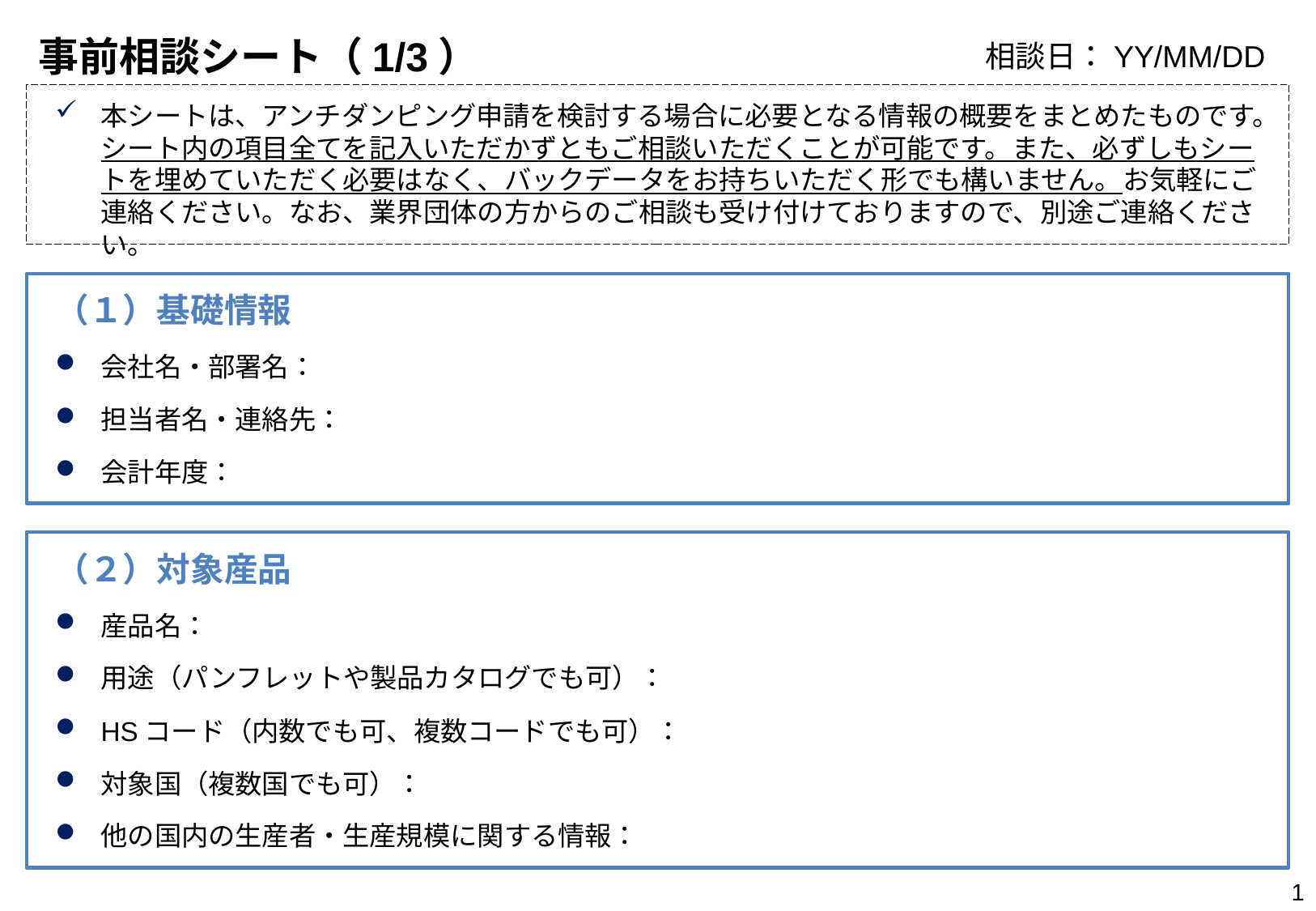

# 事前相談シート（1/3）
相談日：YY/MM/DD
本シートは、アンチダンピング申請を検討する場合に必要となる情報の概要をまとめたものです。シート内の項目全てを記入いただかずともご相談いただくことが可能です。また、必ずしもシートを埋めていただく必要はなく、バックデータをお持ちいただく形でも構いません。お気軽にご連絡ください。なお、業界団体の方からのご相談も受け付けておりますので、別途ご連絡ください。
（１）基礎情報
会社名・部署名：
担当者名・連絡先：
会計年度：
（２）対象産品
産品名：
用途（パンフレットや製品カタログでも可）：
HSコード（内数でも可、複数コードでも可）：
対象国（複数国でも可）：
他の国内の生産者・生産規模に関する情報：
1